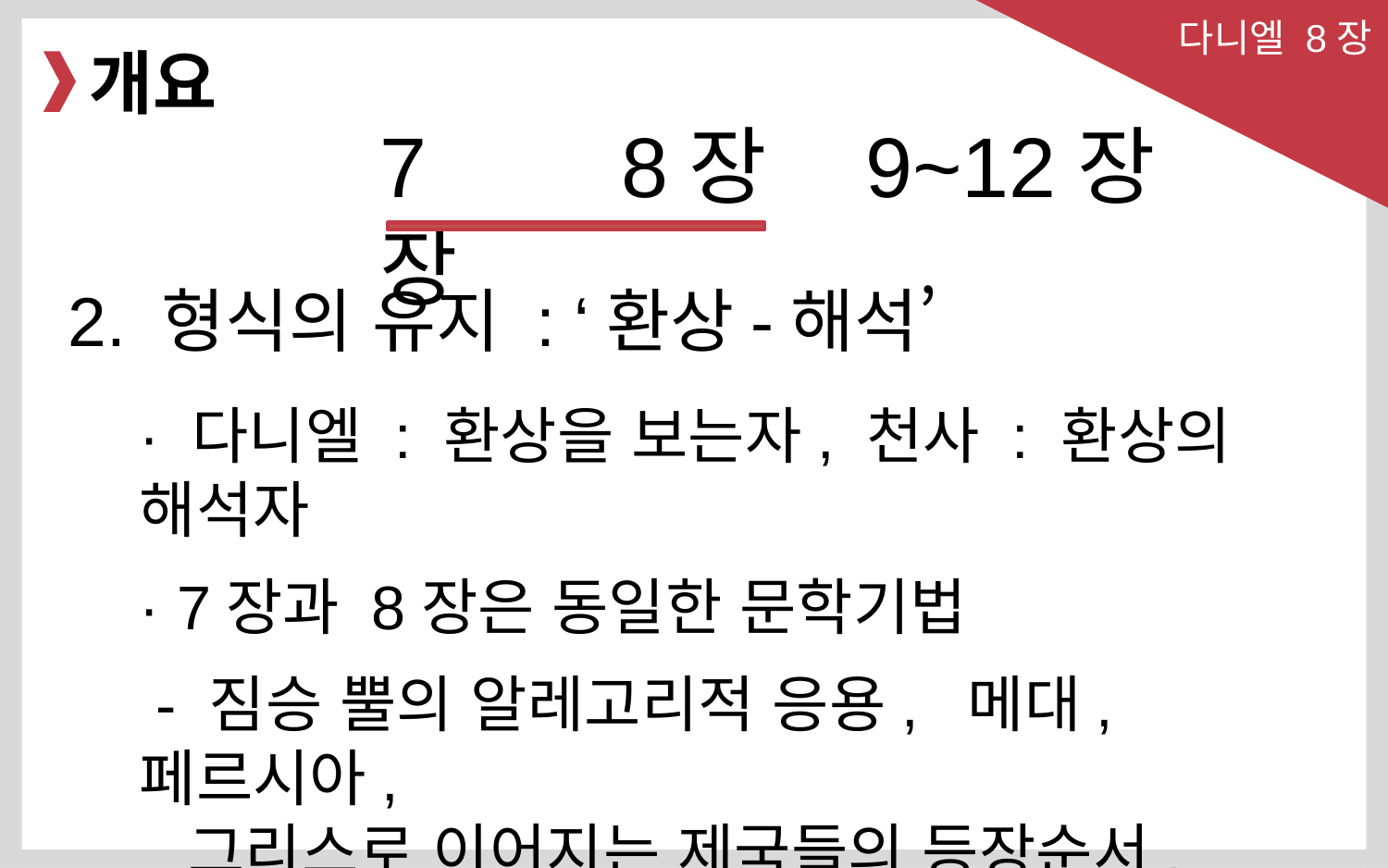

다니엘 8장
개요

7장
9~12장
8장

2. 형식의 유지 : ‘환상-해석’
· 다니엘 : 환상을 보는자, 천사 : 환상의 해석자
· 7장과 8장은 동일한 문학기법
 - 짐승 뿔의 알레고리적 응용,  메대, 페르시아,
  그리스로 이어지는 제국들의 등장순서,  마지막
  왕을 포악한 악의 세력으로 채색시키는 기교